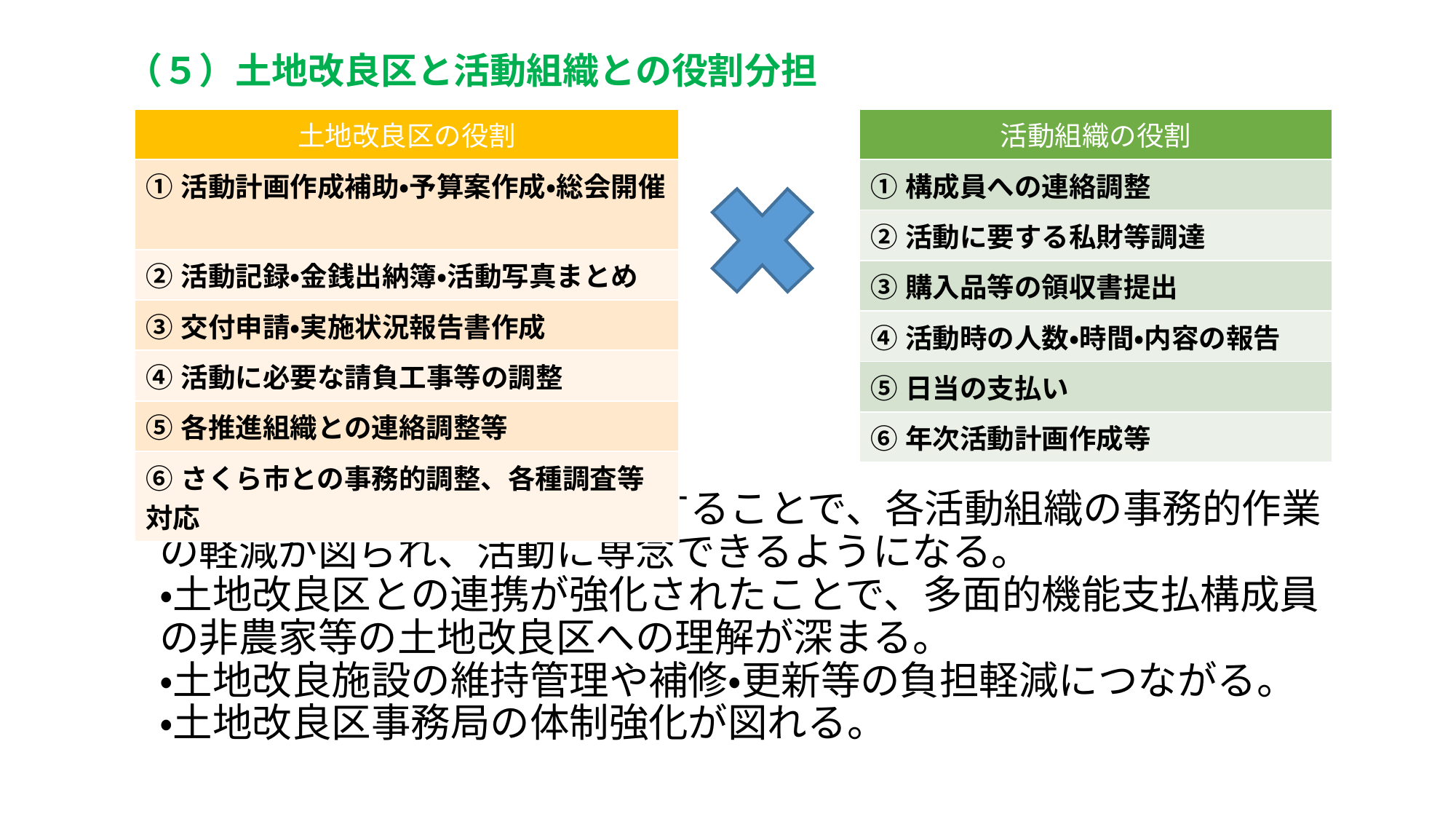

（５）土地改良区と活動組織との役割分担
| 土地改良区の役割 |
| --- |
| ①活動計画作成補助・予算案作成・総会開催 |
| ②活動記録・金銭出納簿・活動写真まとめ |
| ③交付申請・実施状況報告書作成 |
| ④活動に必要な請負工事等の調整 |
| ⑤各推進組織との連絡調整等 |
| ⑥さくら市との事務的調整、各種調査等対応 |
| 活動組織の役割 |
| --- |
| ①構成員への連絡調整 |
| ②活動に要する私財等調達 |
| ③購入品等の領収書提出 |
| ④活動時の人数・時間・内容の報告 |
| ⑤日当の支払い |
| ⑥年次活動計画作成等 |

　＜メリット＞
　・土地改良区へ事務委託をすることで、各活動組織の事務的作業の軽減が図られ、活動に専念できるようになる。
・土地改良区との連携が強化されたことで、多面的機能支払構成員の非農家等の土地改良区への理解が深まる。
・土地改良施設の維持管理や補修・更新等の負担軽減につながる。
・土地改良区事務局の体制強化が図れる。